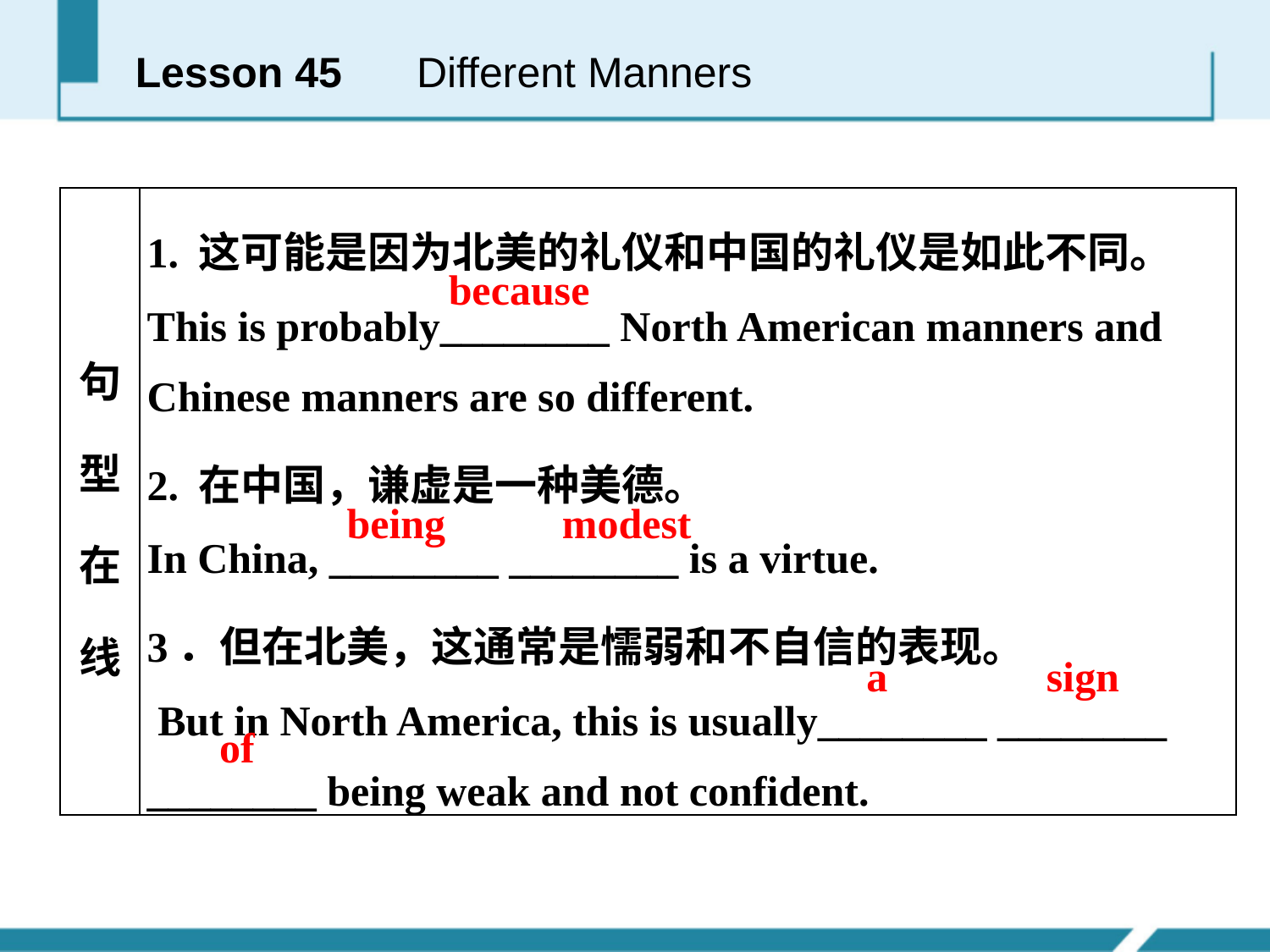

Lesson 45 　Different Manners
| 句型在线 | 1. 这可能是因为北美的礼仪和中国的礼仪是如此不同。 This is probably\_\_\_\_\_\_\_\_ North American manners and Chinese manners are so different. 2. 在中国，谦虚是一种美德。 In China, \_\_\_\_\_\_\_\_ \_\_\_\_\_\_\_\_ is a virtue. 3．但在北美，这通常是懦弱和不自信的表现。 But in North America, this is usually\_\_\_\_\_\_\_\_ \_\_\_\_\_\_\_\_ \_\_\_\_\_\_\_\_ being weak and not confident. |
| --- | --- |
because
being           modest
a               sign
of